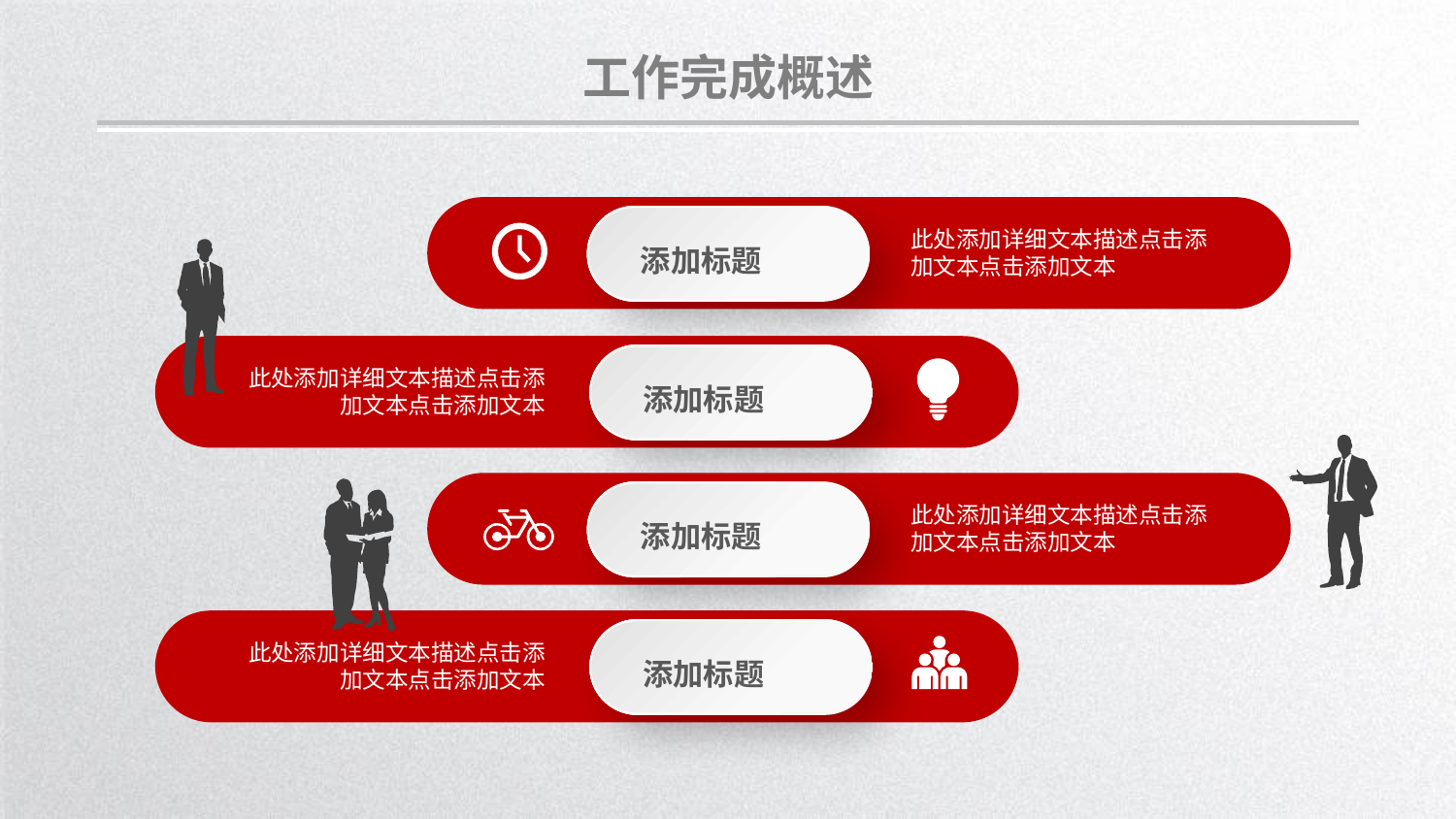

工作完成概述

添加标题
此处添加详细文本描述点击添加文本点击添加文本

添加标题
此处添加详细文本描述点击添加文本点击添加文本

添加标题
此处添加详细文本描述点击添加文本点击添加文本

添加标题
此处添加详细文本描述点击添加文本点击添加文本